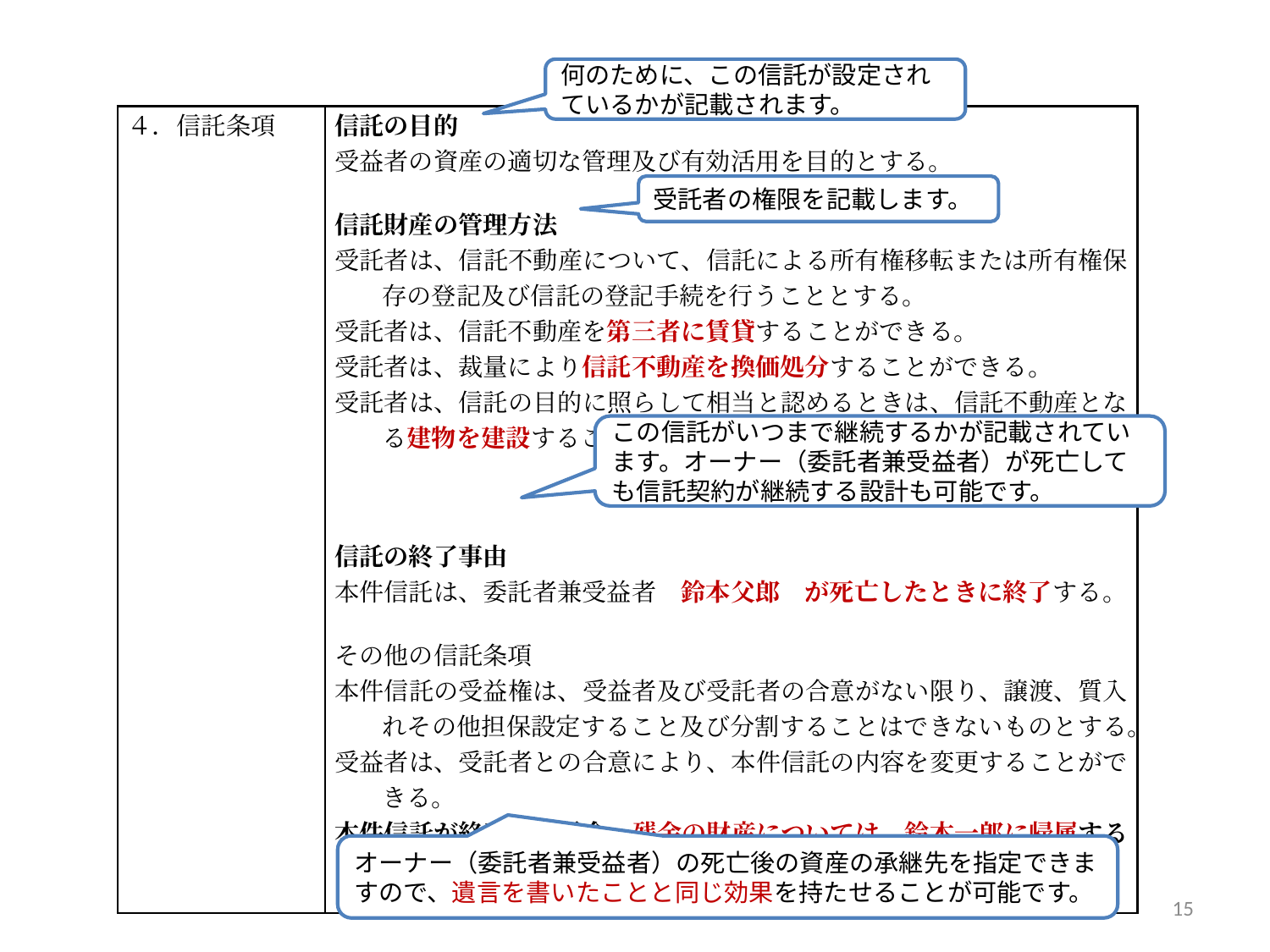

何のために、この信託が設定されているかが記載されます。
| ４．信託条項 | 信託の目的 受益者の資産の適切な管理及び有効活用を目的とする。   信託財産の管理方法 受託者は、信託不動産について、信託による所有権移転または所有権保存の登記及び信託の登記手続を行うこととする。 受託者は、信託不動産を第三者に賃貸することができる。 受託者は、裁量により信託不動産を換価処分することができる。 受託者は、信託の目的に照らして相当と認めるときは、信託不動産となる建物を建設することができる。   信託の終了事由 本件信託は、委託者兼受益者　鈴本父郎　が死亡したときに終了する。   その他の信託条項 本件信託の受益権は、受益者及び受託者の合意がない限り、譲渡、質入れその他担保設定すること及び分割することはできないものとする。 受益者は、受託者との合意により、本件信託の内容を変更することができる。 本件信託が終了した場合、残余の財産については、鈴本一郎に帰属するものとする。 |
| --- | --- |
受託者の権限を記載します。
この信託がいつまで継続するかが記載されています。オーナー（委託者兼受益者）が死亡しても信託契約が継続する設計も可能です。
オーナー（委託者兼受益者）の死亡後の資産の承継先を指定できますので、遺言を書いたことと同じ効果を持たせることが可能です。
15